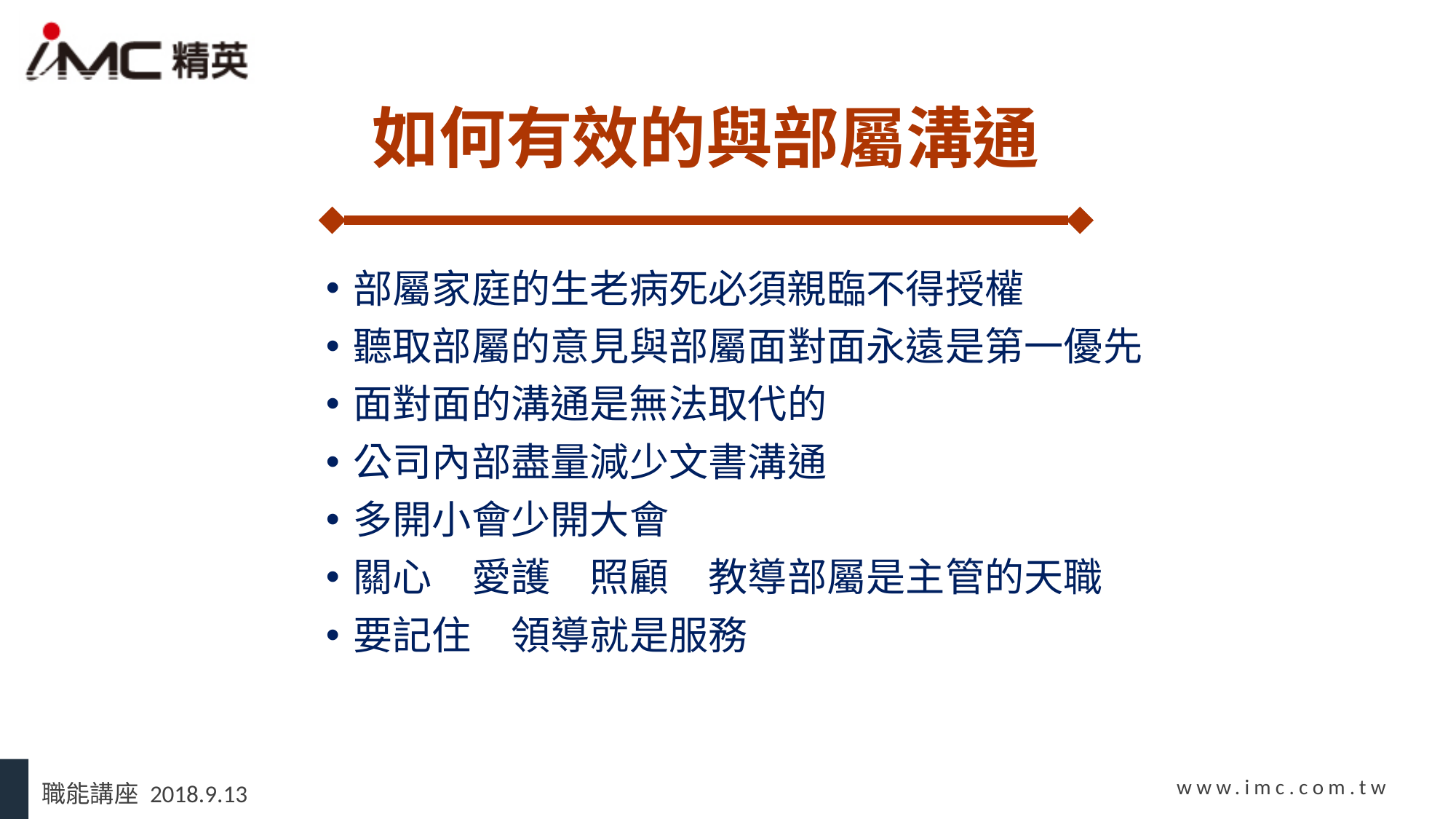

# 如何有效的與部屬溝通
部屬家庭的生老病死必須親臨不得授權
聽取部屬的意見與部屬面對面永遠是第一優先
面對面的溝通是無法取代的
公司內部盡量減少文書溝通
多開小會少開大會
關心　愛護　照顧　教導部屬是主管的天職
要記住　領導就是服務